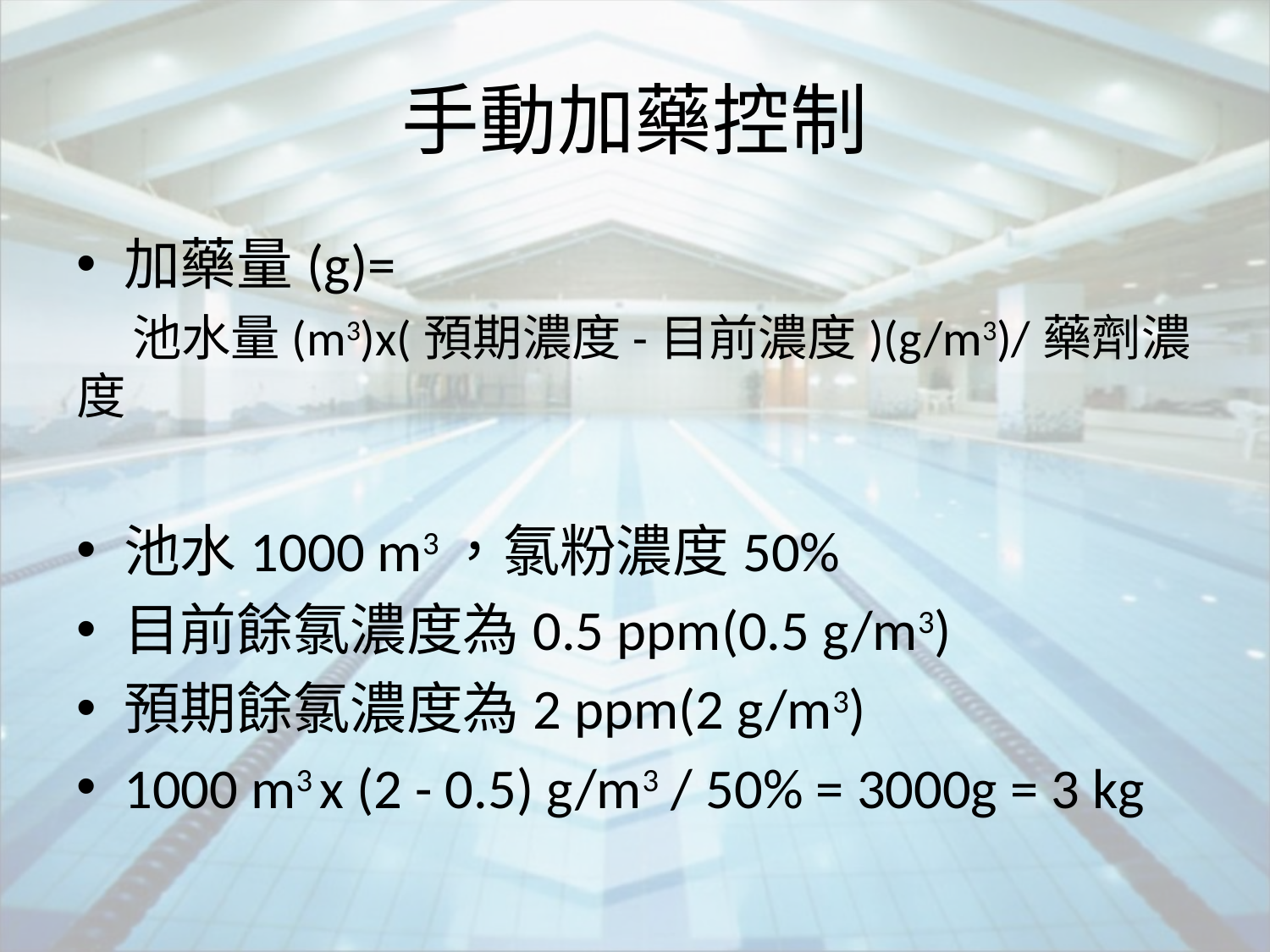

# 手動加藥控制
加藥量(g)=
    池水量(m3)x(預期濃度-目前濃度)(g/m3)/藥劑濃度

池水1000 m3，氯粉濃度50%
目前餘氯濃度為0.5 ppm(0.5 g/m3)
預期餘氯濃度為2 ppm(2 g/m3)
1000 m3 x (2 - 0.5) g/m3 / 50% = 3000g = 3 kg